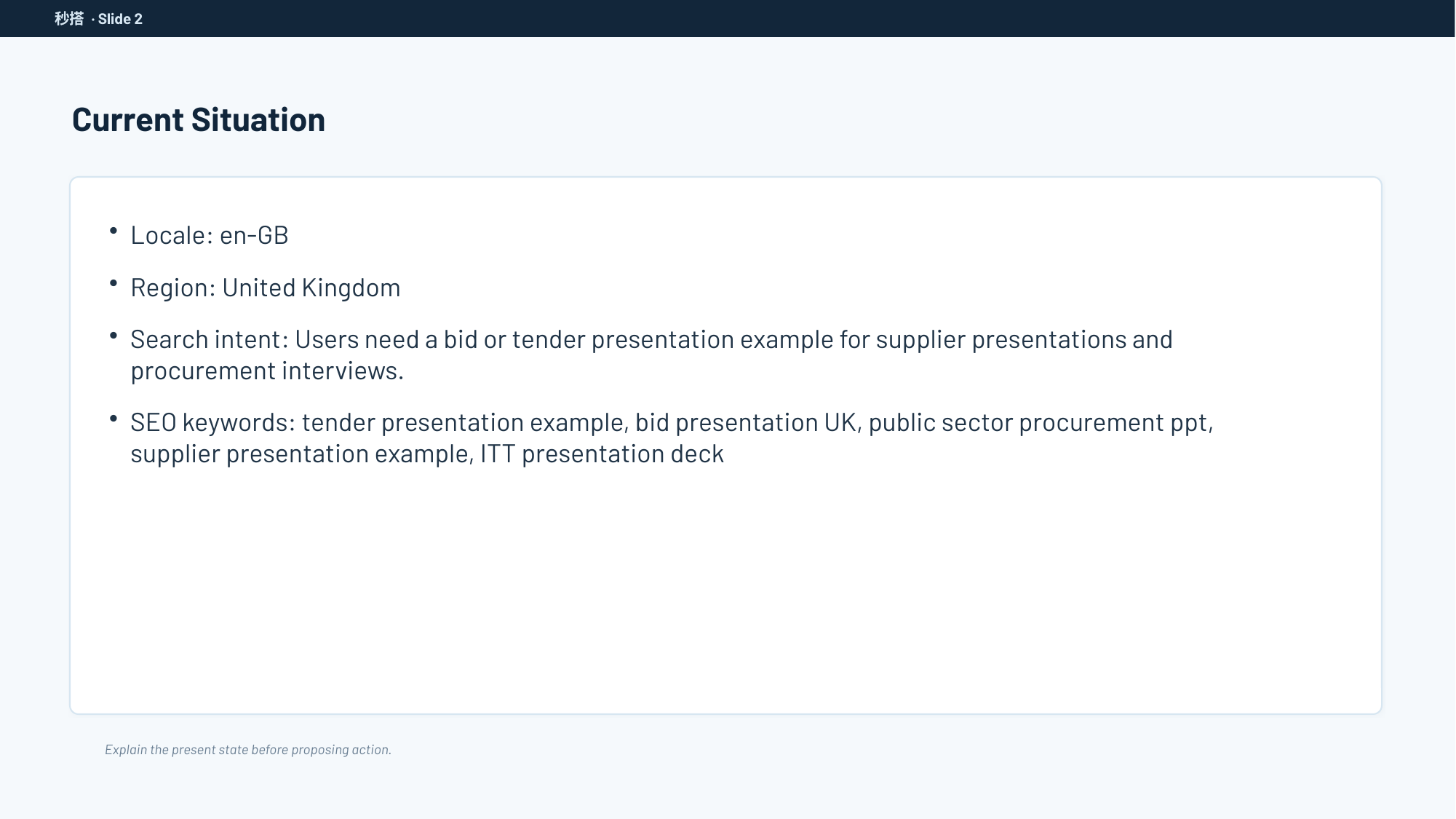

秒搭 · Slide 2
Current Situation

Locale: en-GB
Region: United Kingdom
Search intent: Users need a bid or tender presentation example for supplier presentations and procurement interviews.
SEO keywords: tender presentation example, bid presentation UK, public sector procurement ppt, supplier presentation example, ITT presentation deck
Explain the present state before proposing action.